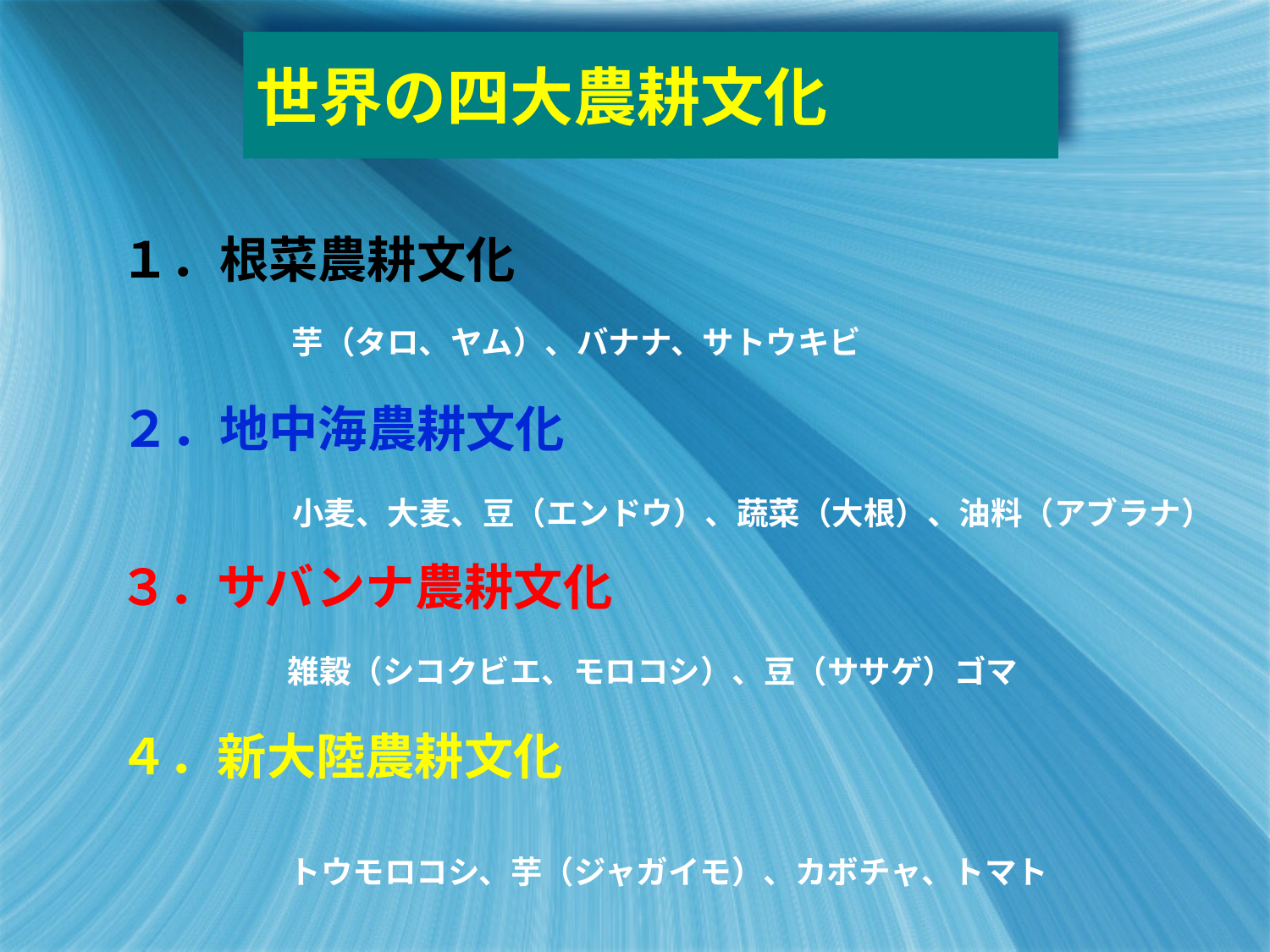

# 世界の四大農耕文化
１．根菜農耕文化
芋（タロ、ヤム）、バナナ、サトウキビ
２．地中海農耕文化
小麦、大麦、豆（エンドウ）、蔬菜（大根）、油料（アブラナ）
３．サバンナ農耕文化
雑穀（シコクビエ、モロコシ）、豆（ササゲ）ゴマ
４．新大陸農耕文化
トウモロコシ、芋（ジャガイモ）、カボチャ、トマト